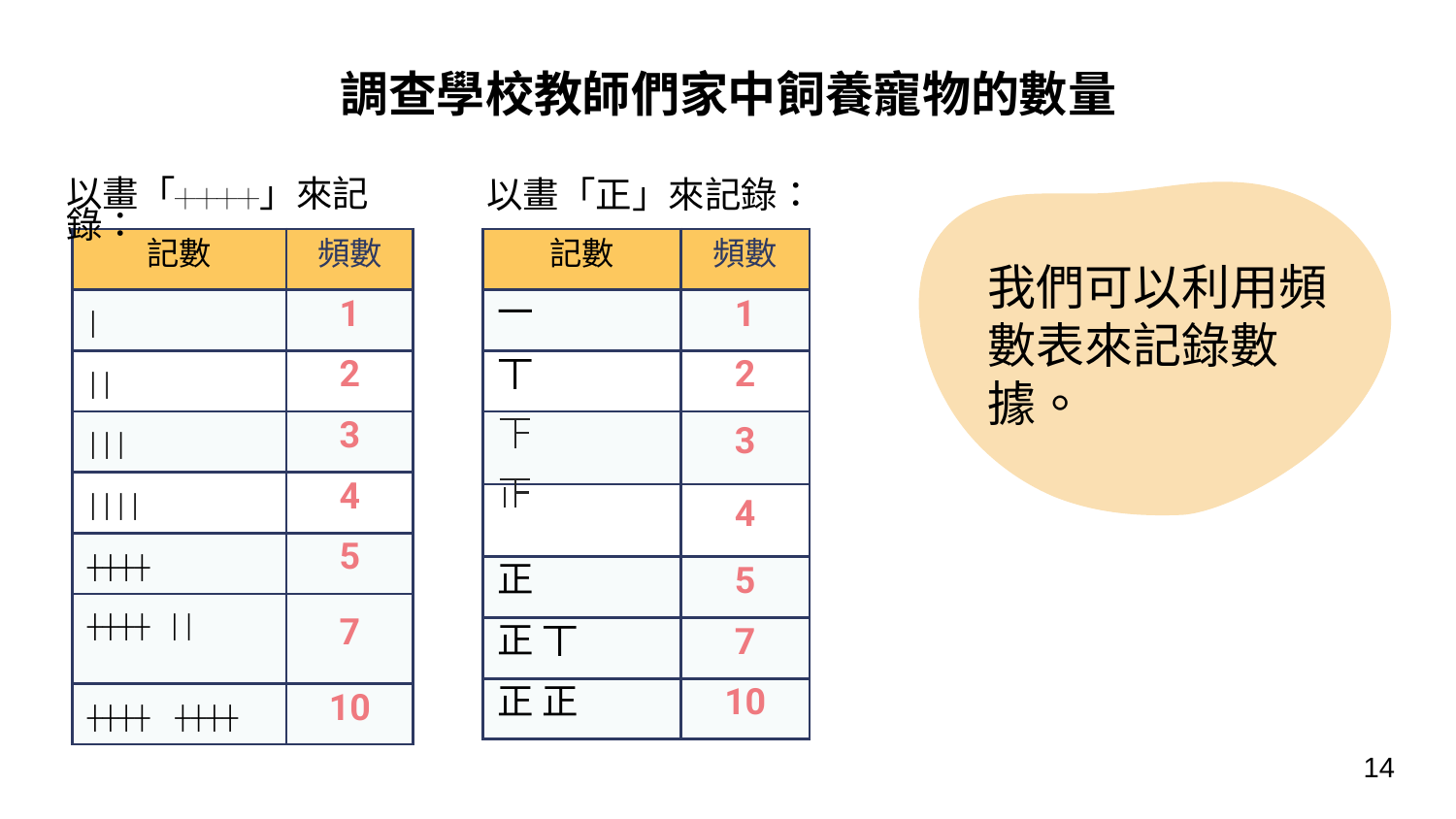

# 調查學校教師們家中飼養寵物的數量

我們可以利用頻數表來記錄數據。

如何處理收集所得的數據？
以畫「正」來記錄：
以畫「┼┼┼┼」來記錄：
| 記數 | 頻數 |
| --- | --- |
| │ | 1 |
| ││ | 2 |
| │││ | 3 |
| ││││ | 4 |
| ┼┼┼┼ | 5 |
| ┼┼┼┼ ││ | 7 |
| ┼┼┼┼ ┼┼┼┼ | 10 |
| 記數 | 頻數 |
| --- | --- |
| 一 | 1 |
| 丅 | 2 |
|  | 3 |
|  | 4 |
| 正 | 5 |
| 正 丅 | 7 |
| 正 正 | 10 |
14